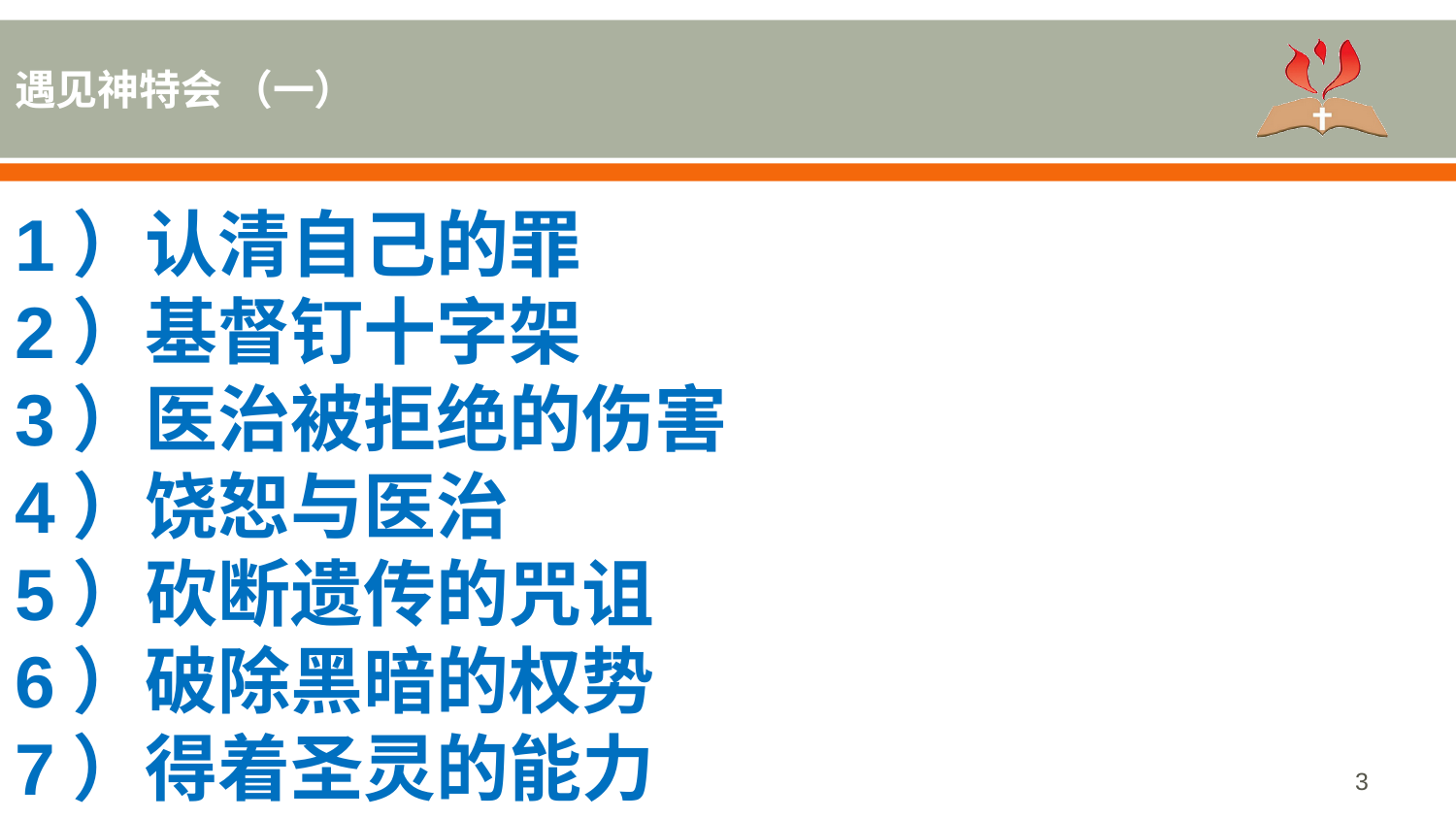

遇见神特会 （一）
1）认清自己的罪
2）基督钉十字架
3）医治被拒绝的伤害
4）饶恕与医治
5）砍断遗传的咒诅
6）破除黑暗的权势
7）得着圣灵的能力
3